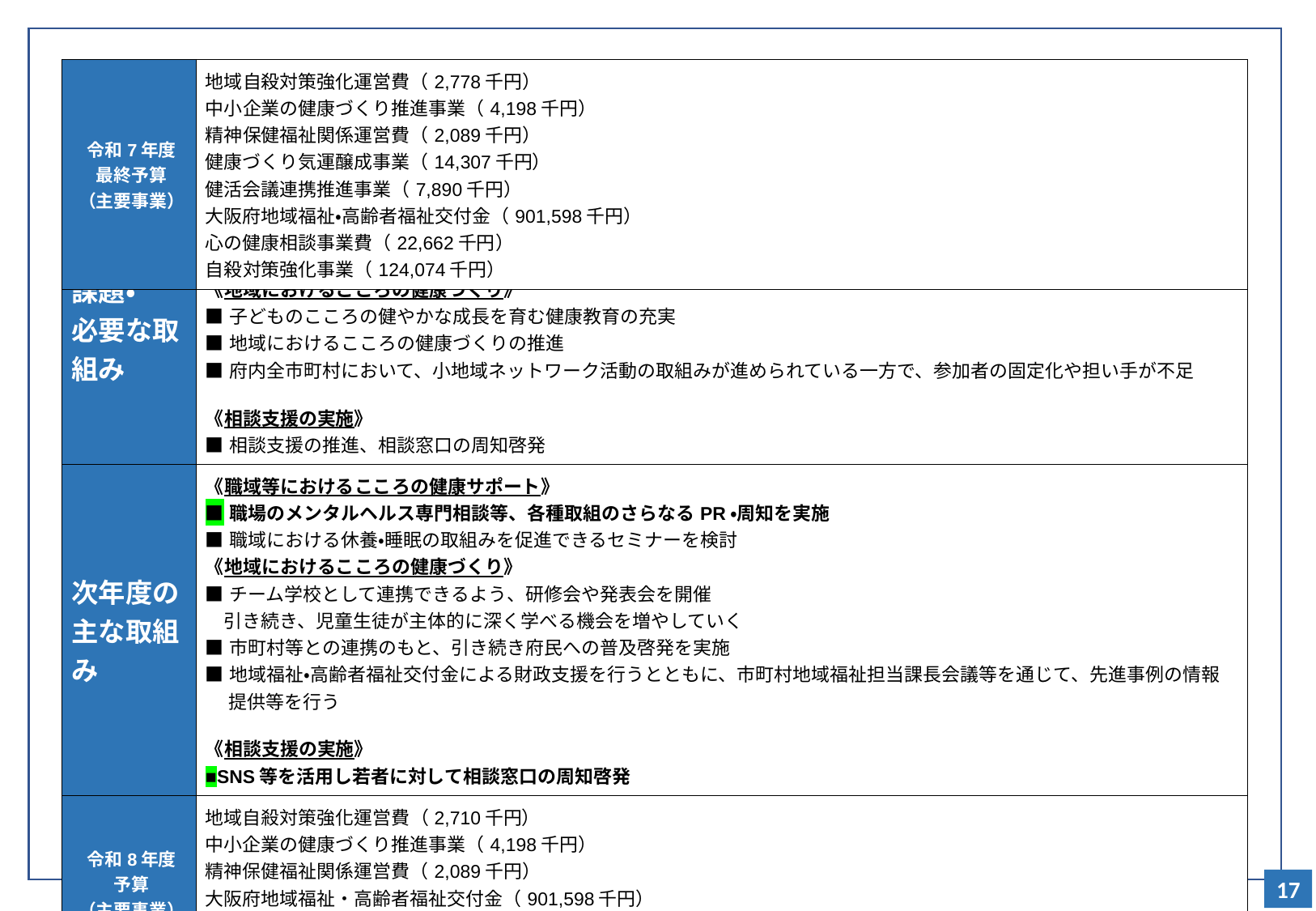

| 令和7年度 最終予算 （主要事業） | 地域自殺対策強化運営費（2,778千円） 中小企業の健康づくり推進事業（4,198千円） 精神保健福祉関係運営費（2,089千円） 健康づくり気運醸成事業（14,307千円） 健活会議連携推進事業（7,890千円） 大阪府地域福祉・高齢者福祉交付金（901,598千円） 心の健康相談事業費（22,662千円） 自殺対策強化事業（124,074千円） |
| --- | --- |
| 課題・ 必要な取組み | 《職域等におけるこころの健康サポート》 ■中小企業等におけるメンタルヘルス対策の推進 《地域におけるこころの健康づくり》 ■子どものこころの健やかな成長を育む健康教育の充実 ■地域におけるこころの健康づくりの推進 ■府内全市町村において、小地域ネットワーク活動の取組みが進められている一方で、参加者の固定化や担い手が不足 《相談支援の実施》 ■相談支援の推進、相談窓口の周知啓発 |
| --- | --- |
| 次年度の主な取組み | 《職域等におけるこころの健康サポート》 ■職場のメンタルヘルス専門相談等、各種取組のさらなるPR・周知を実施 ■職域における休養・睡眠の取組みを促進できるセミナーを検討 《地域におけるこころの健康づくり》 ■チーム学校として連携できるよう、研修会や発表会を開催 　引き続き、児童生徒が主体的に深く学べる機会を増やしていく ■市町村等との連携のもと、引き続き府民への普及啓発を実施 ■地域福祉・高齢者福祉交付金による財政支援を行うとともに、市町村地域福祉担当課長会議等を通じて、先進事例の情報提供等を行う 《相談支援の実施》 ■SNS等を活用し若者に対して相談窓口の周知啓発 |
| 令和8年度 予算 （主要事業） | 地域自殺対策強化運営費（2,710千円） 中小企業の健康づくり推進事業（4,198千円） 精神保健福祉関係運営費（2,089千円） 大阪府地域福祉・高齢者福祉交付金（901,598千円） 心の健康相談事業費（22,661千円） 自殺対策強化事業（144,609千円）【拡充】 |
17